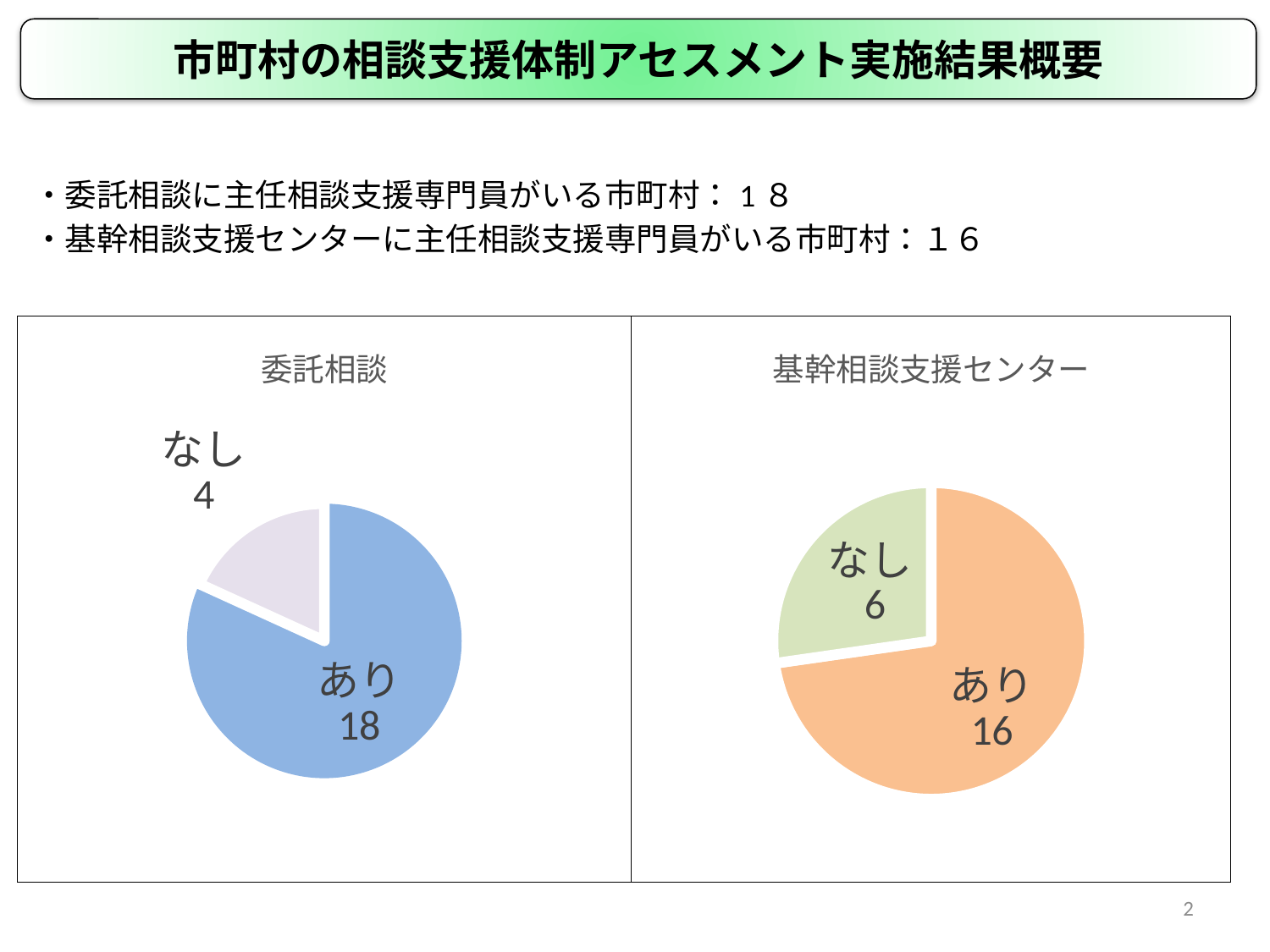

市町村の相談支援体制アセスメント実施結果概要
・委託相談に主任相談支援専門員がいる市町村：1８
・基幹相談支援センターに主任相談支援専門員がいる市町村：１６

### Chart: 基幹相談支援センター

| Category |  |
|---|---|
| 基幹相談支援センターへの配置 | None |
| 有 | 16.0 |
| 無 | 6.0 |

### Chart: 委託相談

| Category |  |
|---|---|
| 主任相談支援専門員の配置 | None |
| 有 | 18.0 |
| 無 | 4.0 |
2